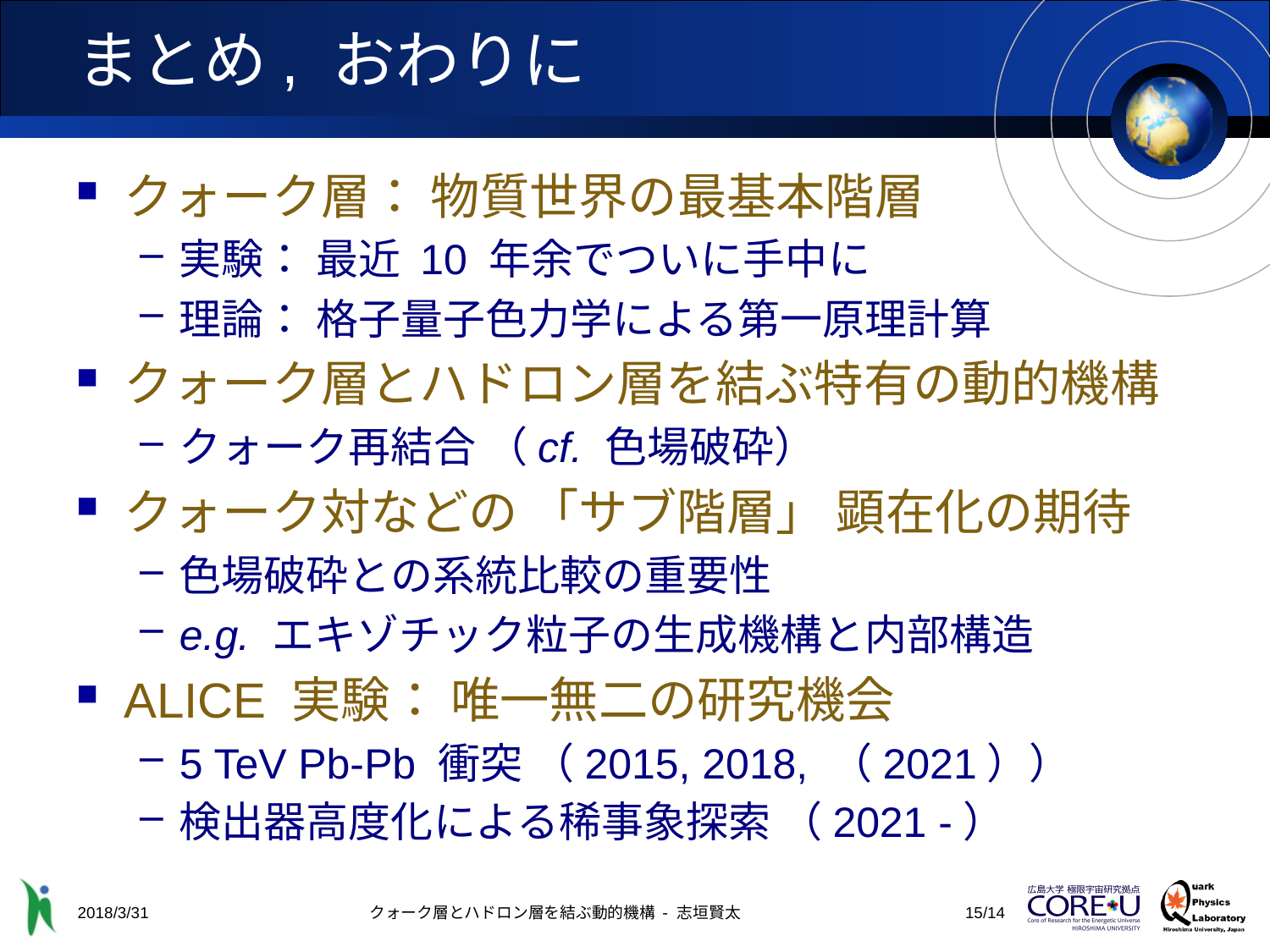

# まとめ, おわりに
クォーク層： 物質世界の最基本階層
実験： 最近 10 年余でついに手中に
理論： 格子量子色力学による第一原理計算
クォーク層とハドロン層を結ぶ特有の動的機構
クォーク再結合 （cf. 色場破砕）
クォーク対などの 「サブ階層」 顕在化の期待
色場破砕との系統比較の重要性
e.g. エキゾチック粒子の生成機構と内部構造
ALICE 実験： 唯一無二の研究機会
5 TeV Pb-Pb 衝突 （2015, 2018, （2021））
検出器高度化による稀事象探索 （2021 -）
2018/3/31
クォーク層とハドロン層を結ぶ動的機構 - 志垣賢太
15/14